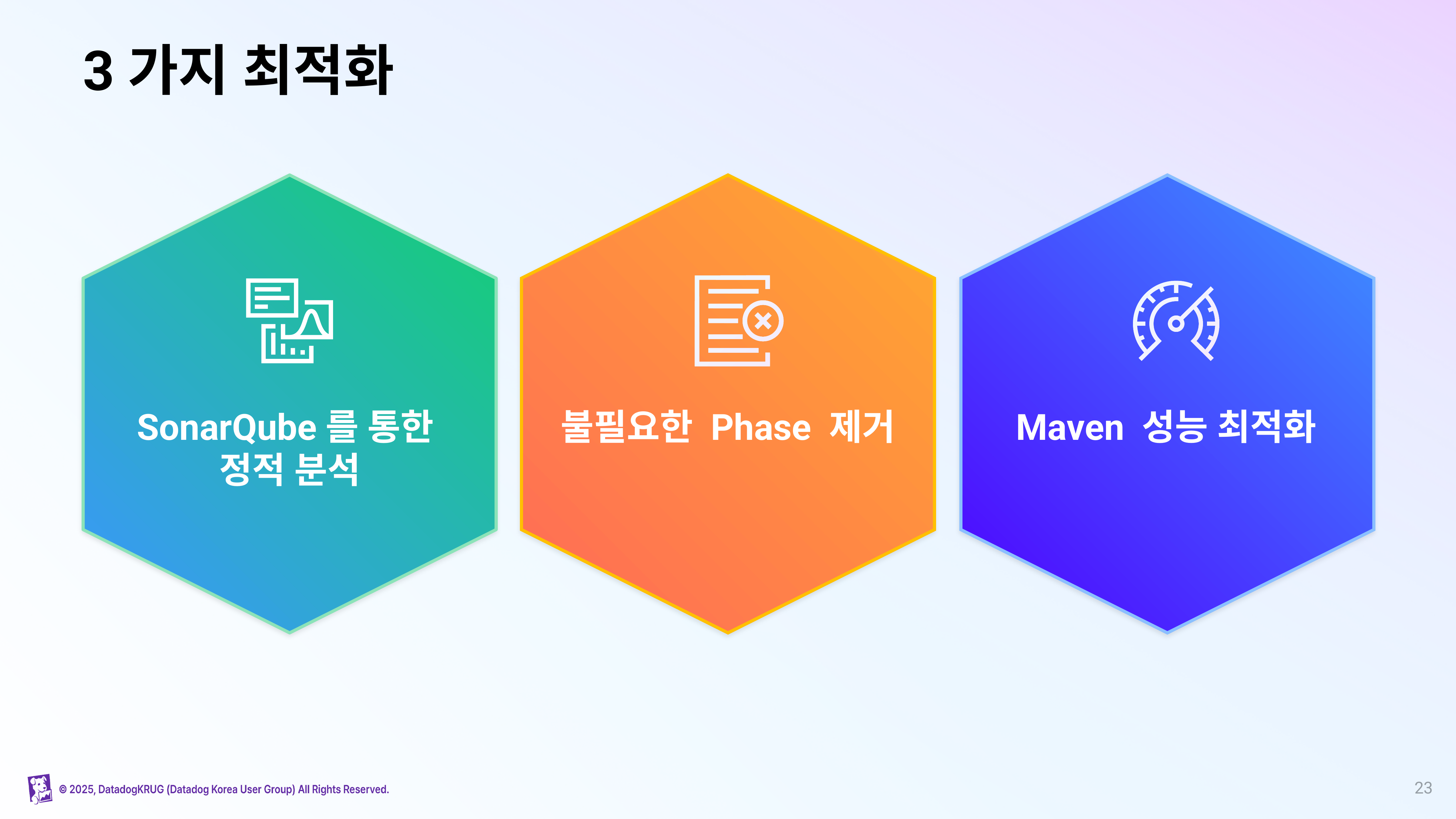

# 3가지 최적화

SonarQube를 통한
정적 분석
불필요한 Phase 제거
Maven 성능 최적화
23